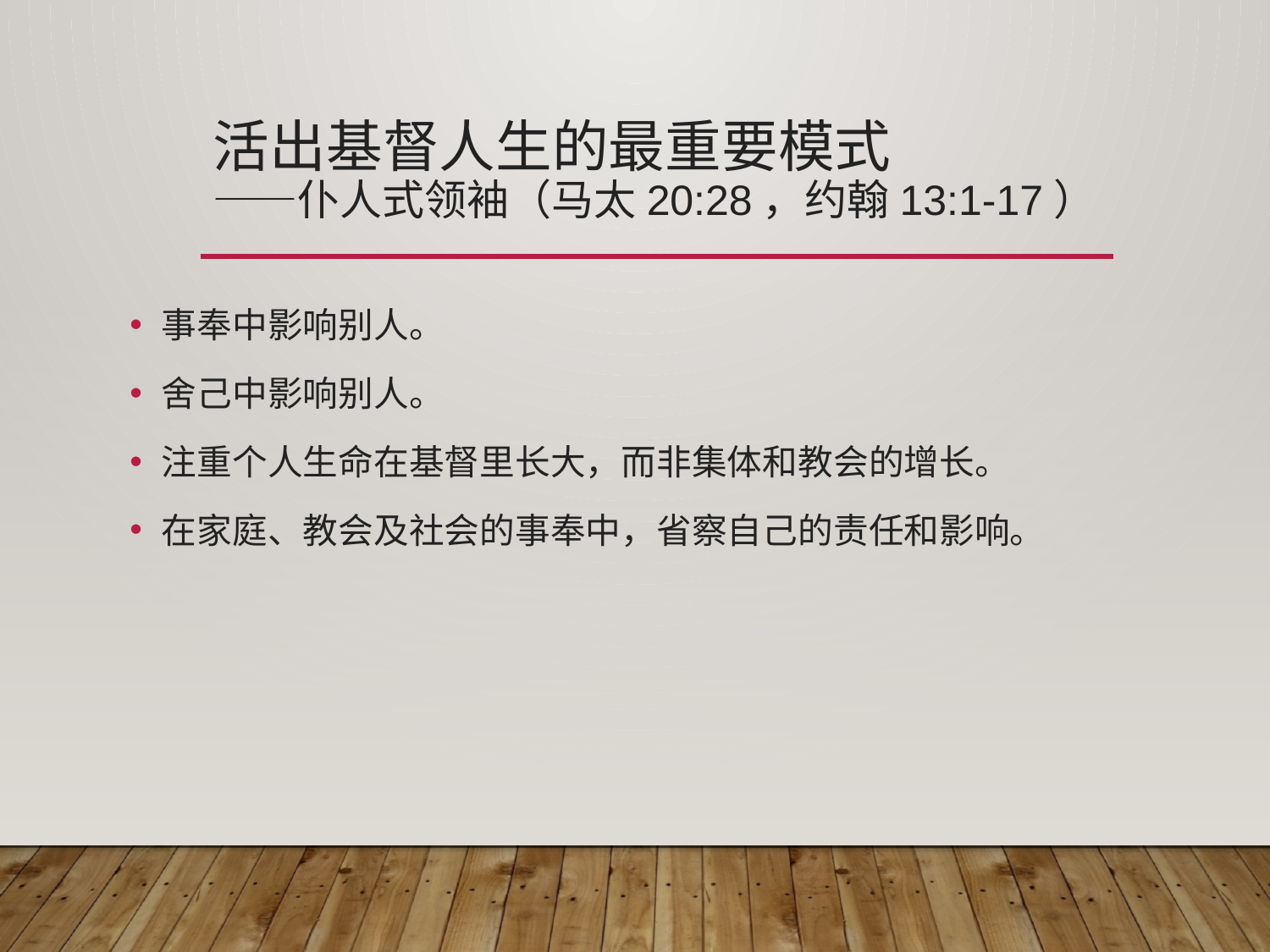

# 活出基督人生的最重要模式 ——仆人式领袖（马太20:28，约翰13:1-17）
事奉中影响别人。
舍己中影响别人。
注重个人生命在基督里长大，而非集体和教会的增长。
在家庭、教会及社会的事奉中，省察自己的责任和影响。